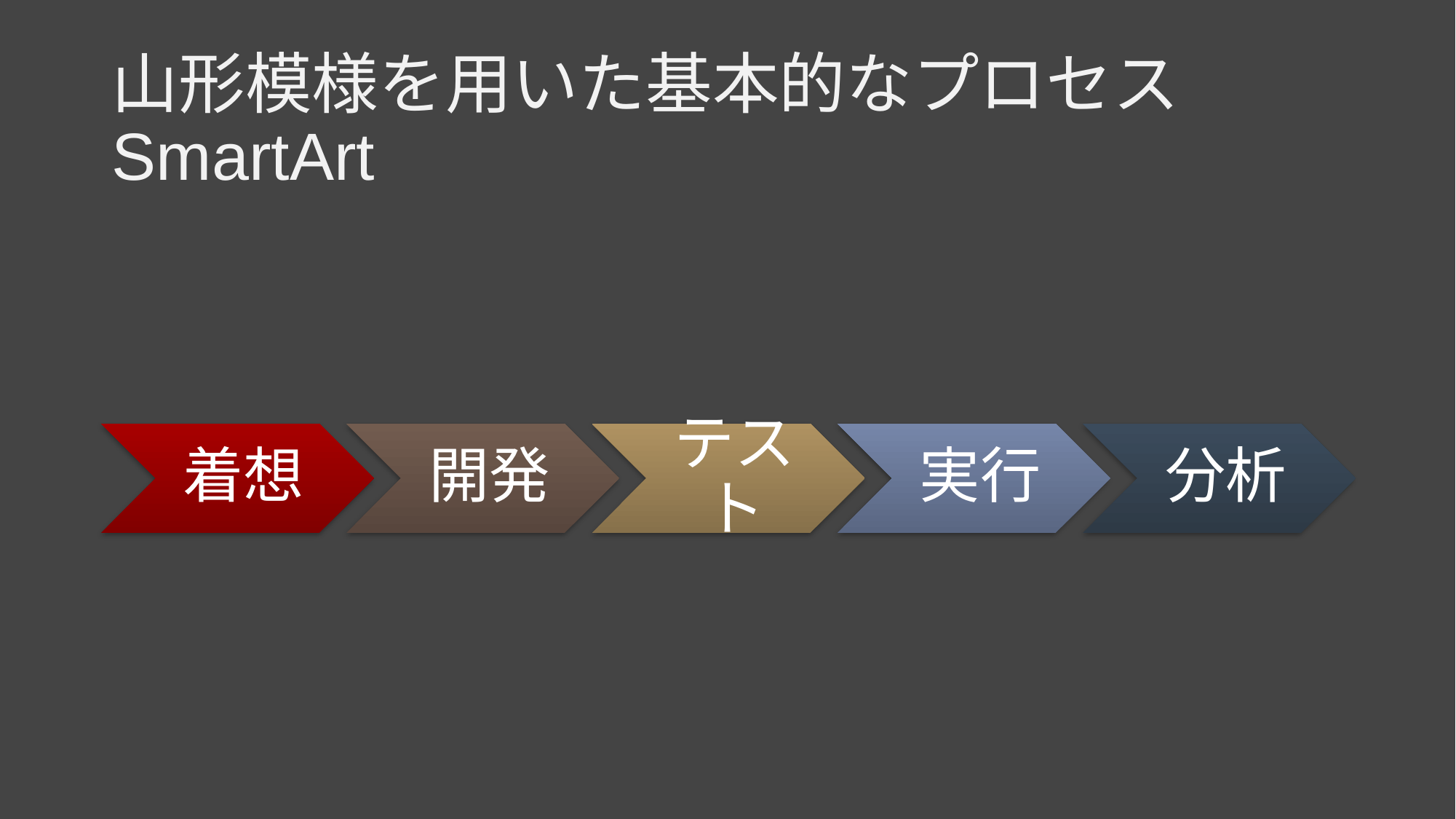

# 山形模様を用いた基本的なプロセス SmartArt
着想
開発
テスト
実行
分析